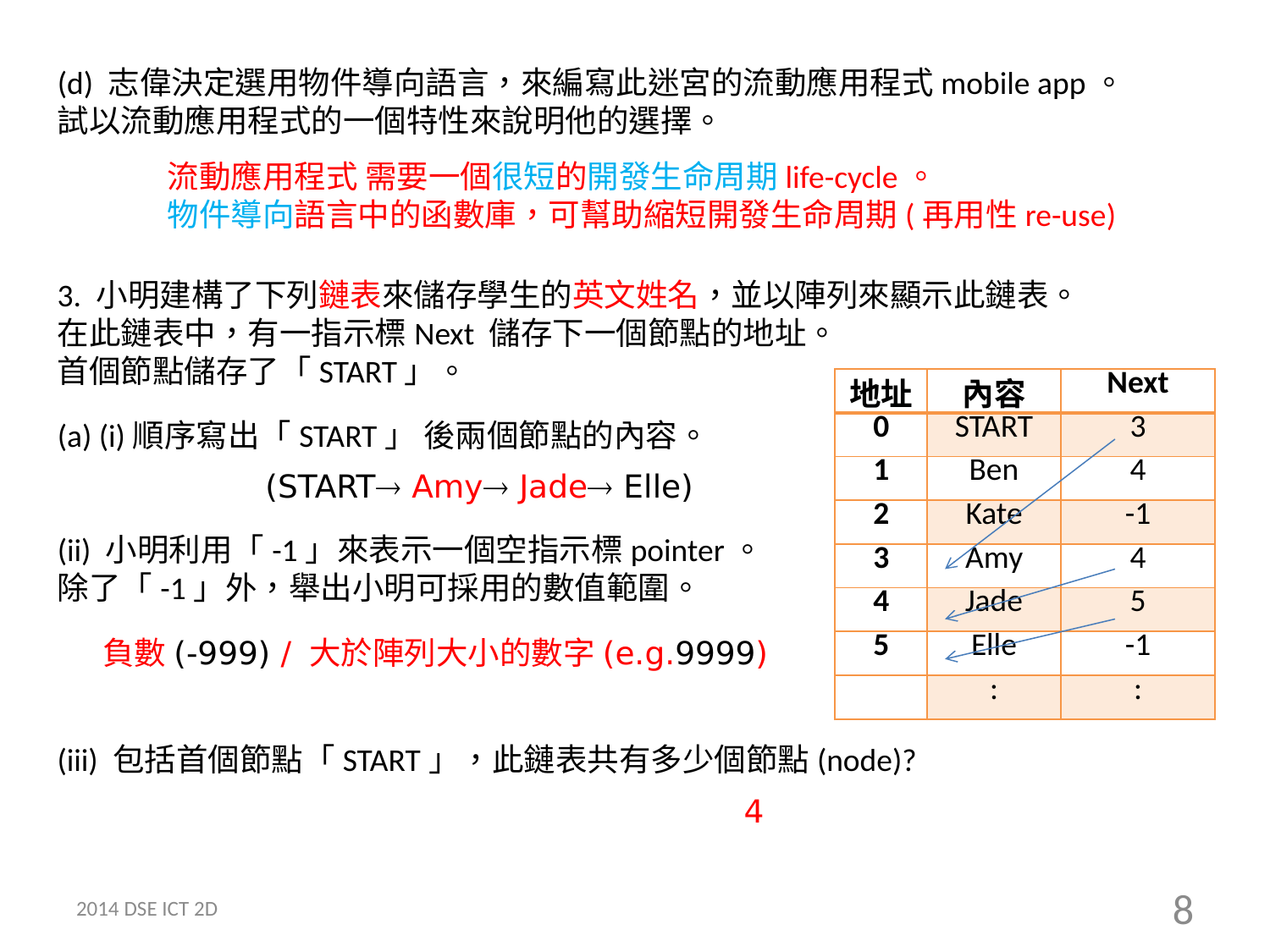

(d) 志偉決定選用物件導向語言，來編寫此迷宮的流動應用程式mobile app。
試以流動應用程式的一個特性來說明他的選擇。
流動應用程式 需要一個很短的開發生命周期life-cycle。
物件導向語言中的函數庫，可幫助縮短開發生命周期(再用性re-use)
3. 小明建構了下列鏈表來儲存學生的英文姓名，並以陣列來顯示此鏈表。
在此鏈表中，有一指示標Next 儲存下一個節點的地址。
首個節點儲存了「START」。
| 地址 | 內容 | Next |
| --- | --- | --- |
| 0 | START | 3 |
| 1 | Ben | 4 |
| 2 | Kate | -1 |
| 3 | Amy | 4 |
| 4 | Jade | 5 |
| 5 | Elle | -1 |
|  | : | : |
(a) (i)順序寫出「START」 後兩個節點的內容。

(ii) 小明利用「-1」來表示一個空指示標pointer。
除了「-1」外，舉出小明可採用的數值範圍。
(START→ Amy→ Jade→ Elle)
負數(-999) / 大於陣列大小的數字(e.g.9999)
(iii) 包括首個節點「START」，此鏈表共有多少個節點(node)?
4
2014 DSE ICT 2D
8